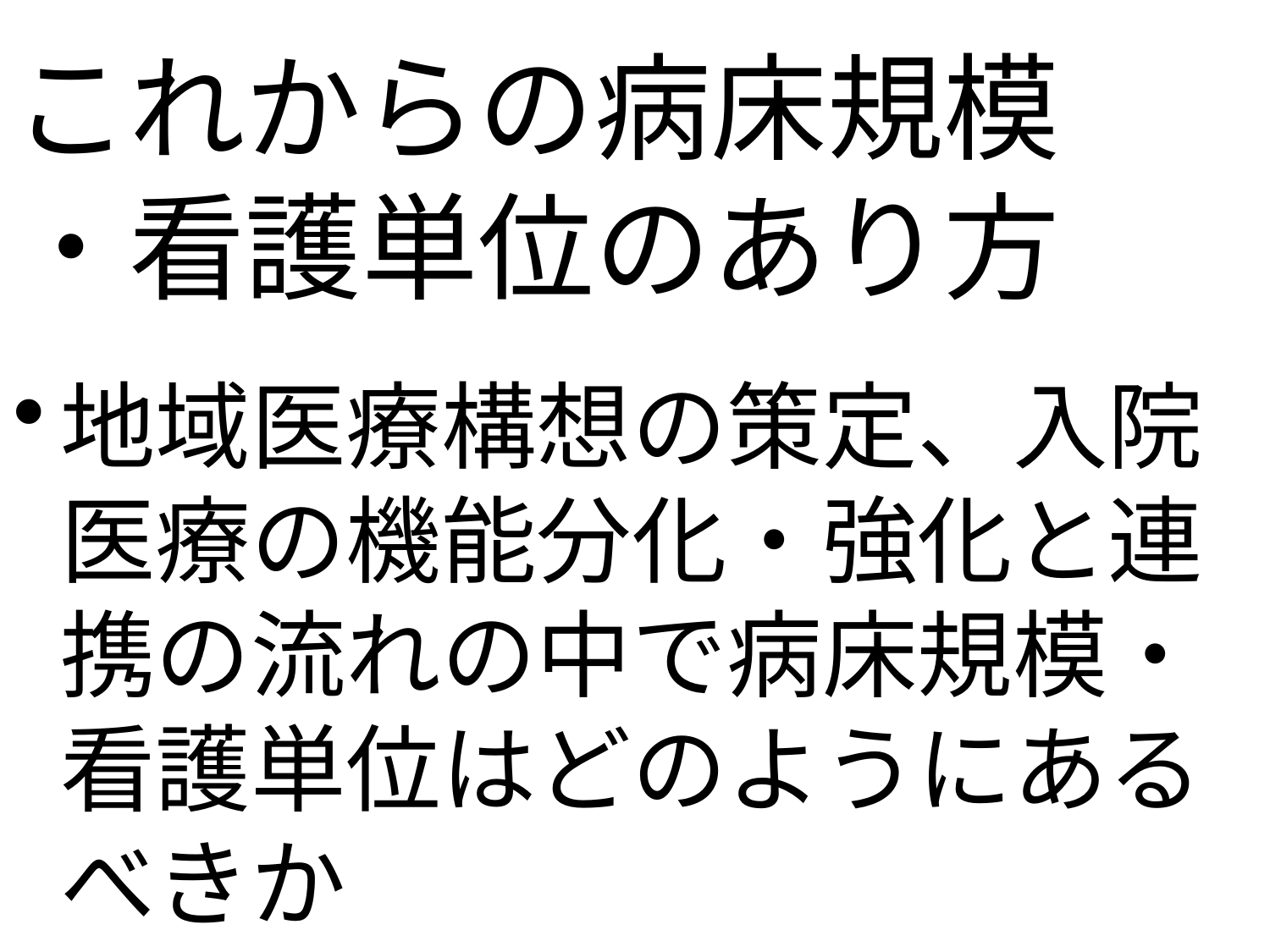

# これからの病床規模 ・看護単位のあり方
地域医療構想の策定、入院医療の機能分化・強化と連携の流れの中で病床規模・看護単位はどのようにあるべきか